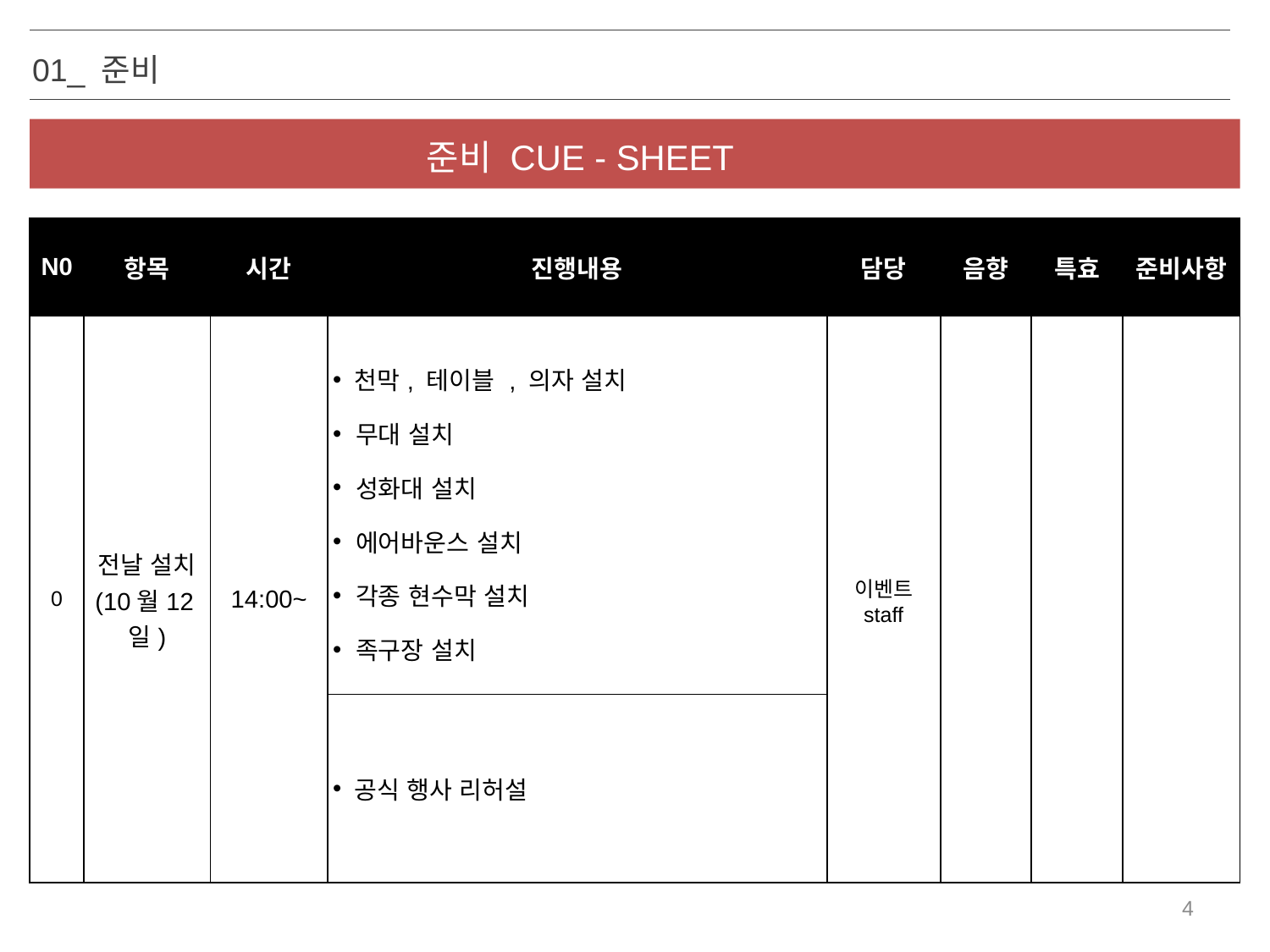

01_ 준비

준비 CUE - SHEET
| N0 | 항목 | 시간 | 진행내용 | 담당 | 음향 | 특효 | 준비사항 |
| --- | --- | --- | --- | --- | --- | --- | --- |
| 0 | 전날 설치 (10월12일) | 14:00~ | 천막, 테이블 , 의자 설치 무대 설치 성화대 설치 에어바운스 설치 각종 현수막 설치 족구장 설치 | 이벤트 staff |  |  |  |
|  |  |  | 공식 행사 리허설 |  |  |  |  |
4